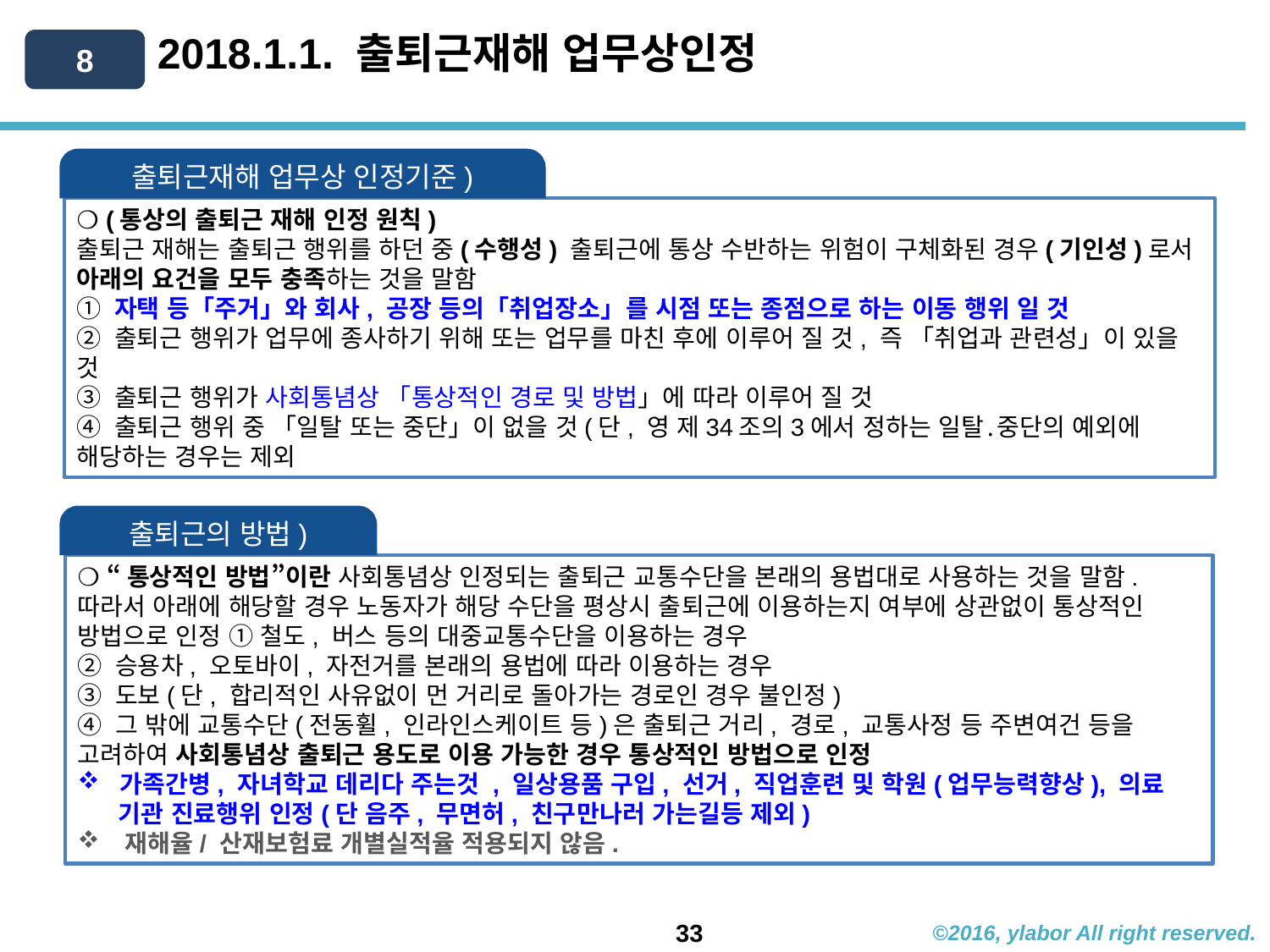

2018.1.1. 출퇴근재해 업무상인정
8
출퇴근재해 업무상 인정기준)
❍ (통상의 출퇴근 재해 인정 원칙)
출퇴근 재해는 출퇴근 행위를 하던 중(수행성) 출퇴근에 통상 수반하는 위험이 구체화된 경우(기인성)로서 아래의 요건을 모두 충족하는 것을 말함
① 자택 등「주거」와 회사, 공장 등의「취업장소」를 시점 또는 종점으로 하는 이동 행위 일 것
② 출퇴근 행위가 업무에 종사하기 위해 또는 업무를 마친 후에 이루어 질 것, 즉 「취업과 관련성」이 있을 것
③ 출퇴근 행위가 사회통념상 「통상적인 경로 및 방법」에 따라 이루어 질 것
④ 출퇴근 행위 중 「일탈 또는 중단」이 없을 것(단, 영 제34조의3에서 정하는 일탈․중단의 예외에 해당하는 경우는 제외
출퇴근의 방법)
❍ “통상적인 방법”이란 사회통념상 인정되는 출퇴근 교통수단을 본래의 용법대로 사용하는 것을 말함. 따라서 아래에 해당할 경우 노동자가 해당 수단을 평상시 출퇴근에 이용하는지 여부에 상관없이 통상적인 방법으로 인정 ① 철도, 버스 등의 대중교통수단을 이용하는 경우
② 승용차, 오토바이, 자전거를 본래의 용법에 따라 이용하는 경우
③ 도보(단, 합리적인 사유없이 먼 거리로 돌아가는 경로인 경우 불인정)
④ 그 밖에 교통수단(전동휠, 인라인스케이트 등)은 출퇴근 거리, 경로, 교통사정 등 주변여건 등을 고려하여 사회통념상 출퇴근 용도로 이용 가능한 경우 통상적인 방법으로 인정
  가족간병, 자녀학교 데리다 주는것 , 일상용품 구입, 선거, 직업훈련 및 학원(업무능력향상), 의료
     기관 진료행위 인정(단 음주, 무면허, 친구만나러 가는길등 제외)
재해율/ 산재보험료 개별실적율 적용되지 않음.
33